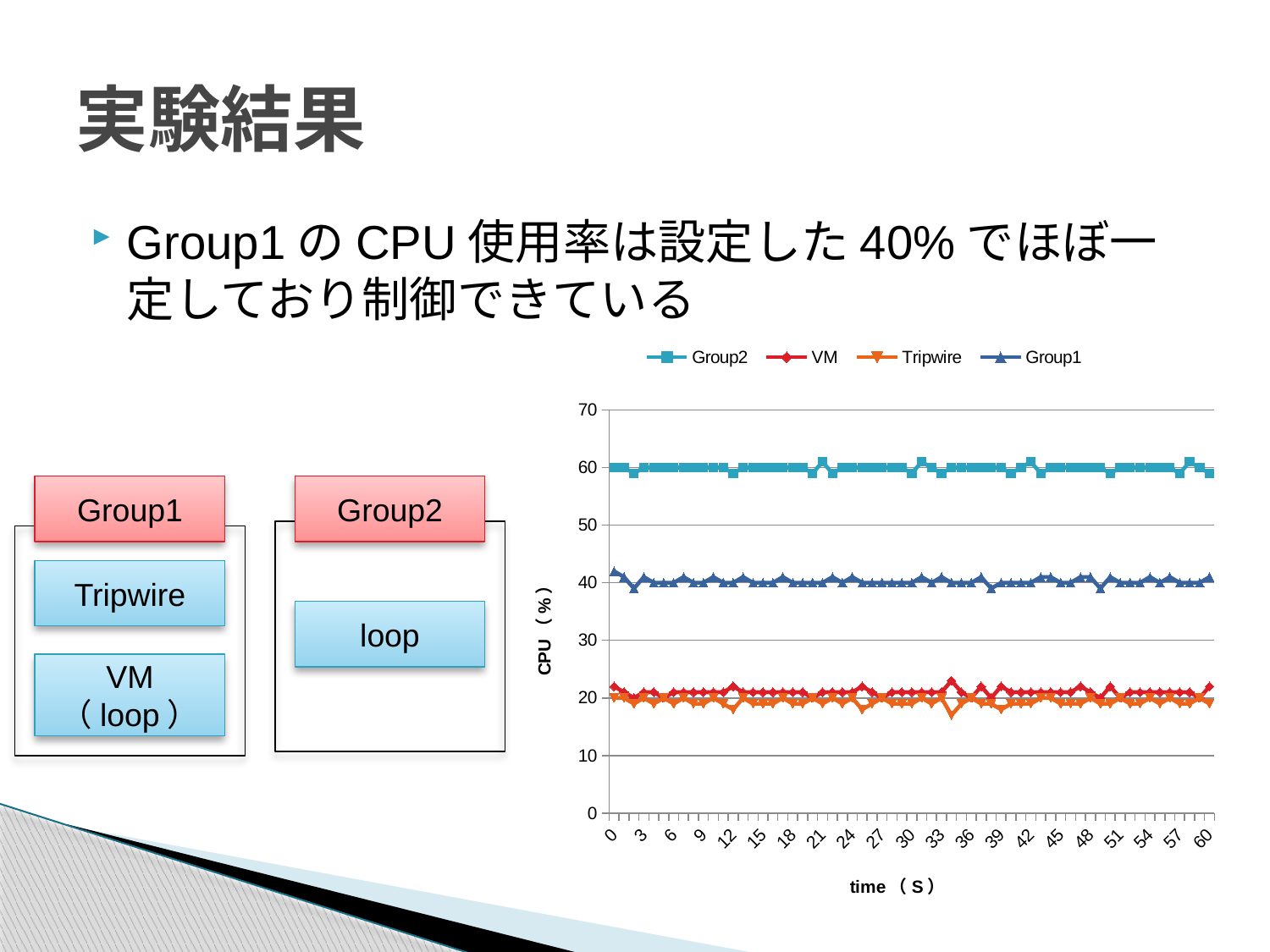

# 実験結果

### Chart

| Category |  |  |  |  |
|---|---|---|---|---|
| 0 | 60.0 | 22.0 | 20.0 | 42.0 |
| 1 | 60.0 | 21.0 | 20.0 | 41.0 |
| 2 | 59.0 | 20.0 | 19.0 | 39.0 |
| 3 | 60.0 | 21.0 | 20.0 | 41.0 |
| 4 | 60.0 | 21.0 | 19.0 | 40.0 |
| 5 | 60.0 | 20.0 | 20.0 | 40.0 |
| 6 | 60.0 | 21.0 | 19.0 | 40.0 |
| 7 | 60.0 | 21.0 | 20.0 | 41.0 |
| 8 | 60.0 | 21.0 | 19.0 | 40.0 |
| 9 | 60.0 | 21.0 | 19.0 | 40.0 |
| 10 | 60.0 | 21.0 | 20.0 | 41.0 |
| 11 | 60.0 | 21.0 | 19.0 | 40.0 |
| 12 | 59.0 | 22.0 | 18.0 | 40.0 |
| 13 | 60.0 | 21.0 | 20.0 | 41.0 |
| 14 | 60.0 | 21.0 | 19.0 | 40.0 |
| 15 | 60.0 | 21.0 | 19.0 | 40.0 |
| 16 | 60.0 | 21.0 | 19.0 | 40.0 |
| 17 | 60.0 | 21.0 | 20.0 | 41.0 |
| 18 | 60.0 | 21.0 | 19.0 | 40.0 |
| 19 | 60.0 | 21.0 | 19.0 | 40.0 |
| 20 | 59.0 | 20.0 | 20.0 | 40.0 |
| 21 | 61.0 | 21.0 | 19.0 | 40.0 |
| 22 | 59.0 | 21.0 | 20.0 | 41.0 |
| 23 | 60.0 | 21.0 | 19.0 | 40.0 |
| 24 | 60.0 | 21.0 | 20.0 | 41.0 |
| 25 | 60.0 | 22.0 | 18.0 | 40.0 |
| 26 | 60.0 | 21.0 | 19.0 | 40.0 |
| 27 | 60.0 | 20.0 | 20.0 | 40.0 |
| 28 | 60.0 | 21.0 | 19.0 | 40.0 |
| 29 | 60.0 | 21.0 | 19.0 | 40.0 |
| 30 | 59.0 | 21.0 | 19.0 | 40.0 |
| 31 | 61.0 | 21.0 | 20.0 | 41.0 |
| 32 | 60.0 | 21.0 | 19.0 | 40.0 |
| 33 | 59.0 | 21.0 | 20.0 | 41.0 |
| 34 | 60.0 | 23.0 | 17.0 | 40.0 |
| 35 | 60.0 | 21.0 | 19.0 | 40.0 |
| 36 | 60.0 | 20.0 | 20.0 | 40.0 |
| 37 | 60.0 | 22.0 | 19.0 | 41.0 |
| 38 | 60.0 | 20.0 | 19.0 | 39.0 |
| 39 | 60.0 | 22.0 | 18.0 | 40.0 |
| 40 | 59.0 | 21.0 | 19.0 | 40.0 |
| 41 | 60.0 | 21.0 | 19.0 | 40.0 |
| 42 | 61.0 | 21.0 | 19.0 | 40.0 |
| 43 | 59.0 | 21.0 | 20.0 | 41.0 |
| 44 | 60.0 | 21.0 | 20.0 | 41.0 |
| 45 | 60.0 | 21.0 | 19.0 | 40.0 |
| 46 | 60.0 | 21.0 | 19.0 | 40.0 |
| 47 | 60.0 | 22.0 | 19.0 | 41.0 |
| 48 | 60.0 | 21.0 | 20.0 | 41.0 |
| 49 | 60.0 | 20.0 | 19.0 | 39.0 |
| 50 | 59.0 | 22.0 | 19.0 | 41.0 |
| 51 | 60.0 | 20.0 | 20.0 | 40.0 |
| 52 | 60.0 | 21.0 | 19.0 | 40.0 |
| 53 | 60.0 | 21.0 | 19.0 | 40.0 |
| 54 | 60.0 | 21.0 | 20.0 | 41.0 |
| 55 | 60.0 | 21.0 | 19.0 | 40.0 |
| 56 | 60.0 | 21.0 | 20.0 | 41.0 |
| 57 | 59.0 | 21.0 | 19.0 | 40.0 |
| 58 | 61.0 | 21.0 | 19.0 | 40.0 |
| 59 | 60.0 | 20.0 | 20.0 | 40.0 |
| 60 | 59.0 | 22.0 | 19.0 | 41.0 |
Group1のCPU使用率は設定した40%でほぼ一定しており制御できている
Group1
Group2

Tripwire
loop
VM
（loop）